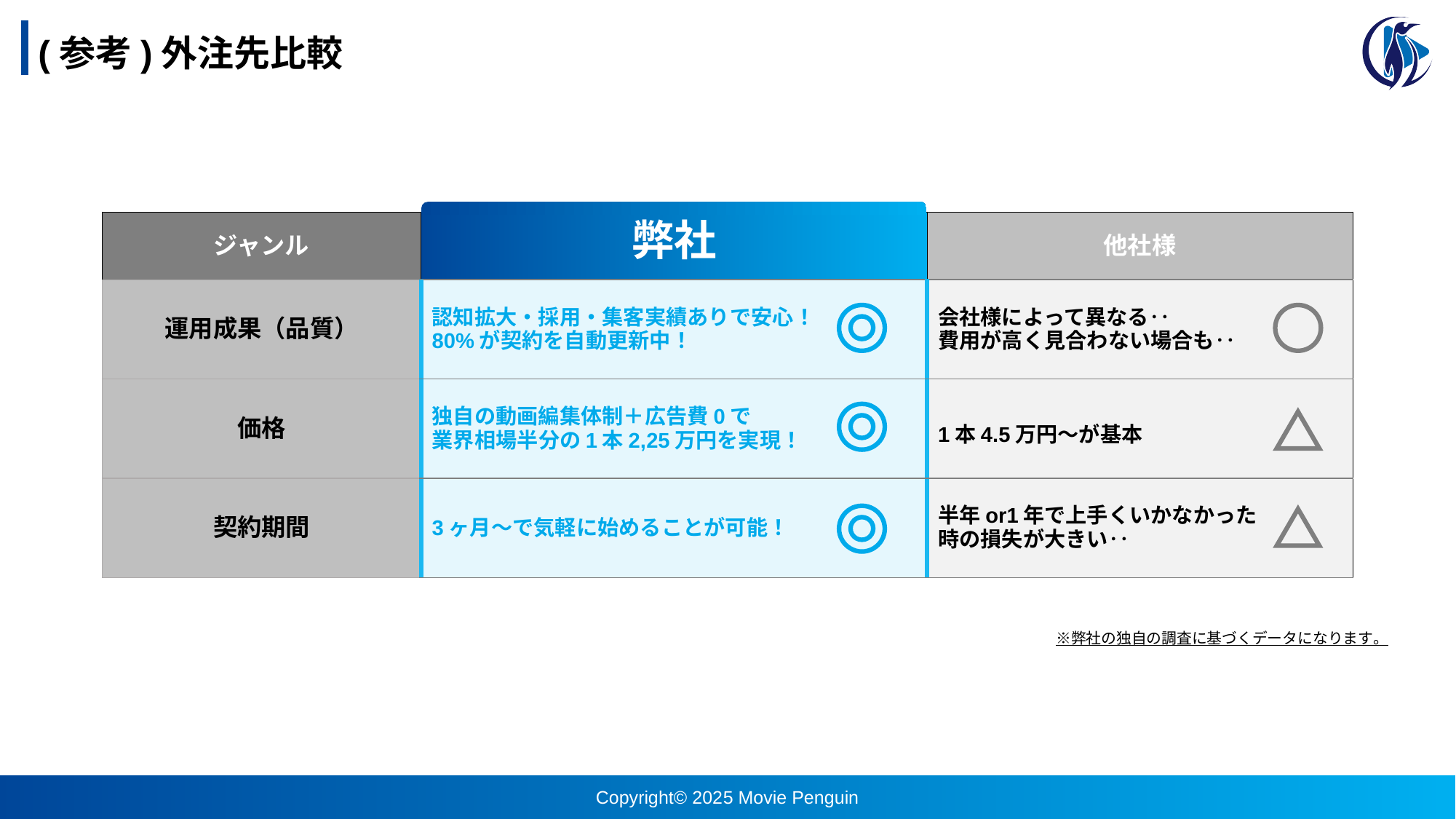

(参考)外注先比較

| ジャンル | 弊社 | 他社様 |
| --- | --- | --- |
| 運用成果（品質） | 認知拡大・採用・集客実績ありで安心！ 80%が契約を自動更新中！ | 会社様によって異なる‥ 費用が高く見合わない場合も‥ |
| 価格 | 独自の動画編集体制＋広告費0で 業界相場半分の1本2,25万円を実現！ | 1本4.5万円〜が基本 |
| 契約期間 | 3ヶ月〜で気軽に始めることが可能！ | 半年or1年で上手くいかなかった 時の損失が大きい‥ |

※弊社の独自の調査に基づくデータになります。